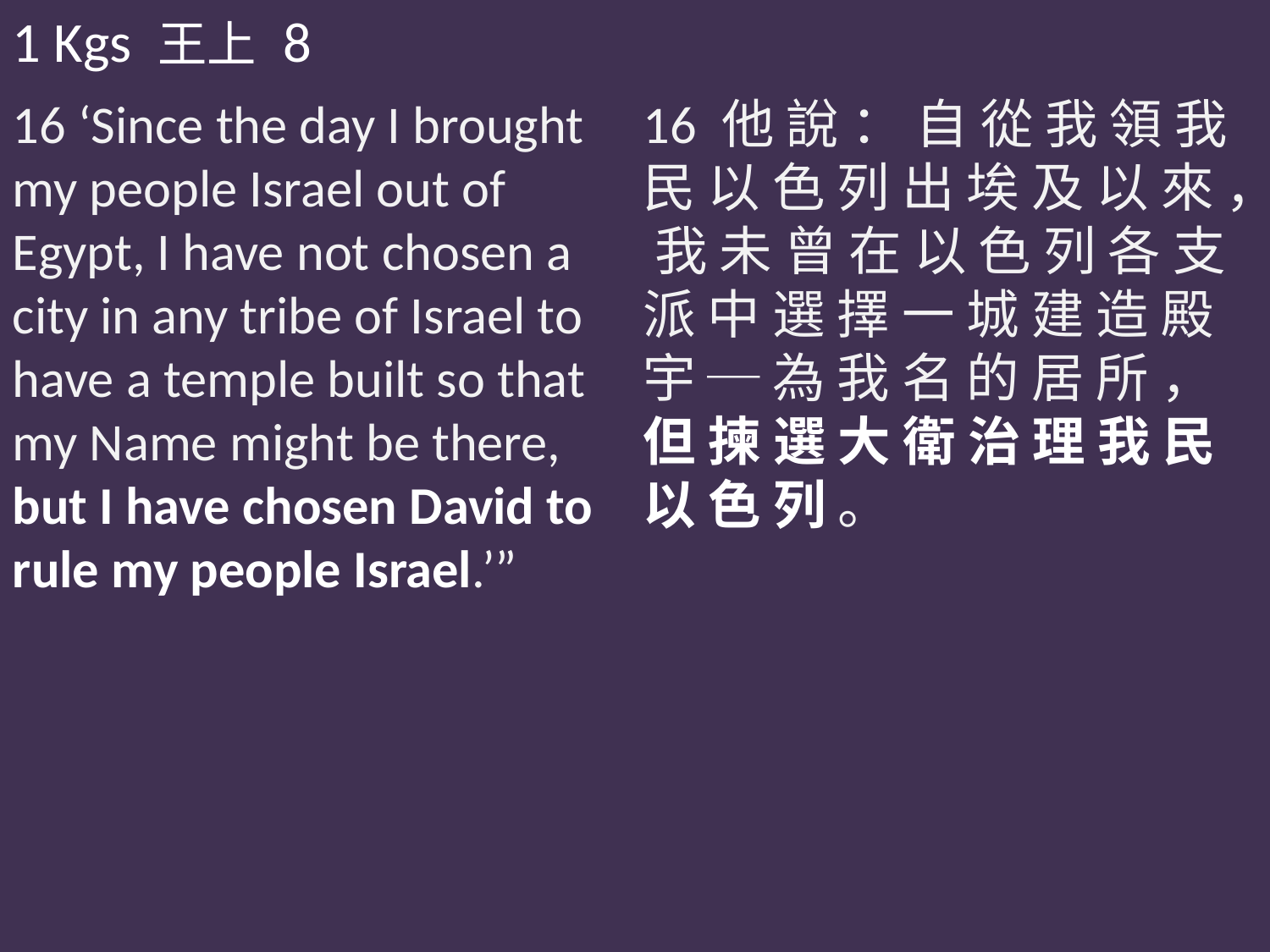

1 Kgs 王上 8
16 ‘Since the day I brought my people Israel out of Egypt, I have not chosen a city in any tribe of Israel to have a temple built so that my Name might be there, but I have chosen David to rule my people Israel.’”
16 他 說 ： 自 從 我 領 我 民 以 色 列 出 埃 及 以 來 ， 我 未 曾 在 以 色 列 各 支 派 中 選 擇 一 城 建 造 殿 宇 ─ 為 我 名 的 居 所 ， 但 揀 選 大 衛 治 理 我 民 以 色 列 。